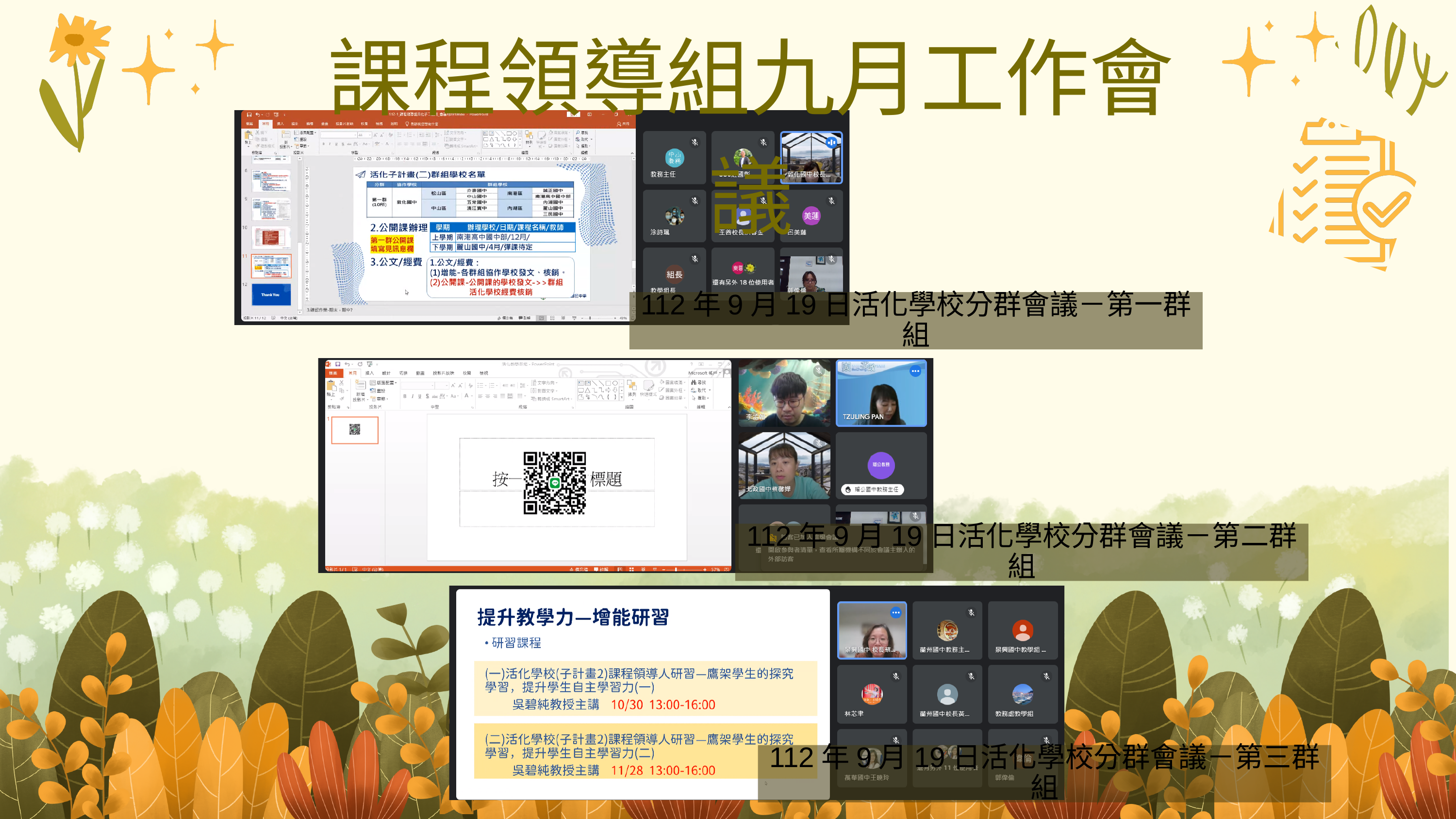

課程領導組九月工作會議

112年9月19日活化學校分群會議－第一群組
112年9月19日活化學校分群會議－第二群組
112年9月19日活化學校分群會議－第三群組